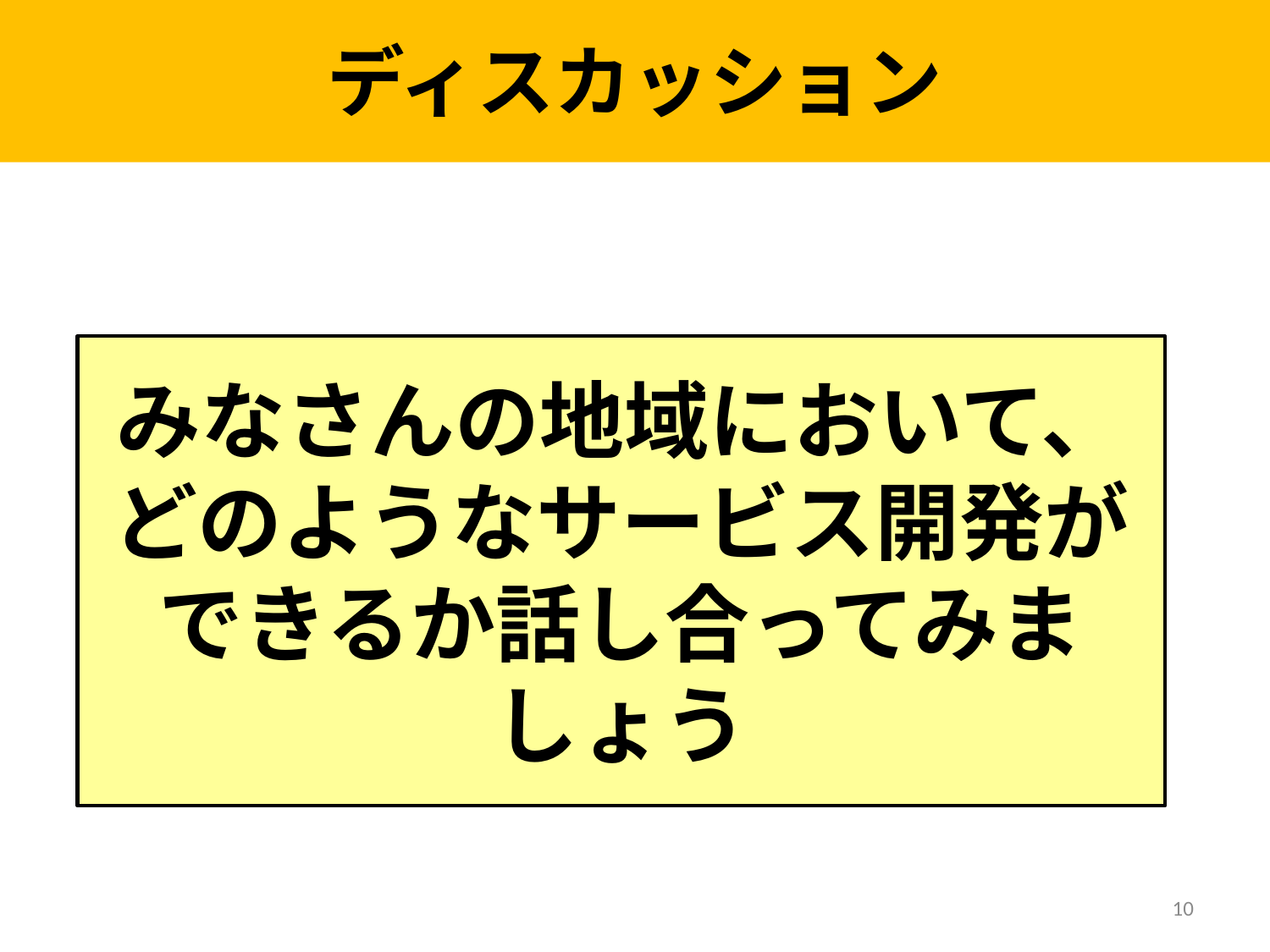

ディスカッション
みなさんの地域において、
どのようなサービス開発が
できるか話し合ってみましょう
10